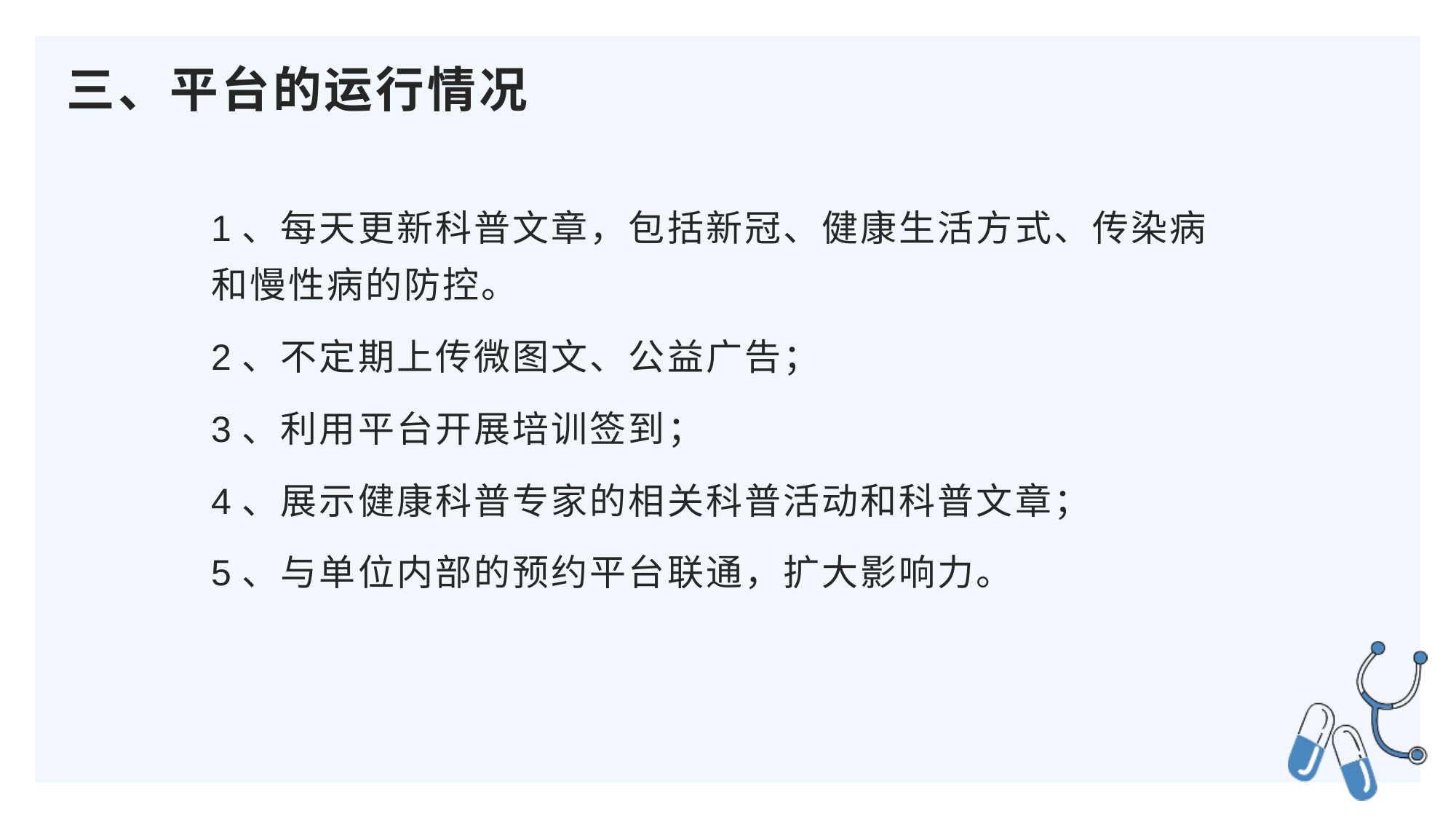

三、平台的运行情况
1、每天更新科普文章，包括新冠、健康生活方式、传染病和慢性病的防控。
2、不定期上传微图文、公益广告；
3、利用平台开展培训签到；
4、展示健康科普专家的相关科普活动和科普文章；
5、与单位内部的预约平台联通，扩大影响力。